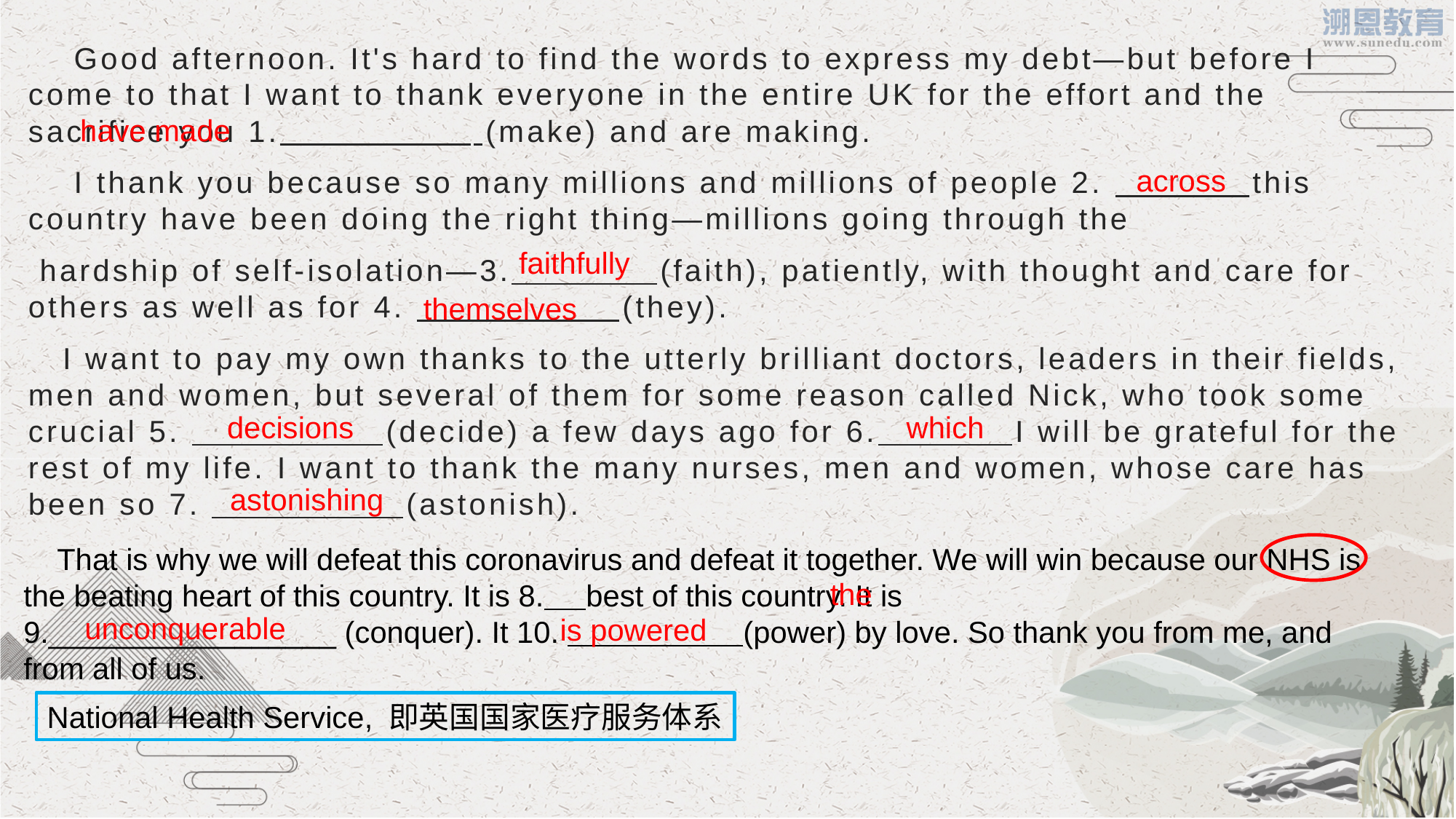

Good afternoon. It's hard to find the words to express my debt—but before I come to that I want to thank everyone in the entire UK for the effort and the sacrifice you 1.                  (make) and are making.
    I thank you because so many millions and millions of people 2.             this country have been doing the right thing—millions going through the
 hardship of self-isolation—3.             (faith), patiently, with thought and care for others as well as for 4.                   (they).
   I want to pay my own thanks to the utterly brilliant doctors, leaders in their fields, men and women, but several of them for some reason called Nick, who took some crucial 5.                  (decide) a few days ago for 6.            I will be grateful for the rest of my life. I want to thank the many nurses, men and women, whose care has been so 7.                  (astonish).

have made
 across
faithfully
themselves
decisions
which
astonishing
    That is why we will defeat this coronavirus and defeat it together. We will win because our NHS is the beating heart of this country. It is 8.     best of this country. It is
9._________________ (conquer). It 10.                      (power) by love. So thank you from me, and from all of us.

the
 unconquerable
is powered
National Health Service, 即英国国家医疗服务体系